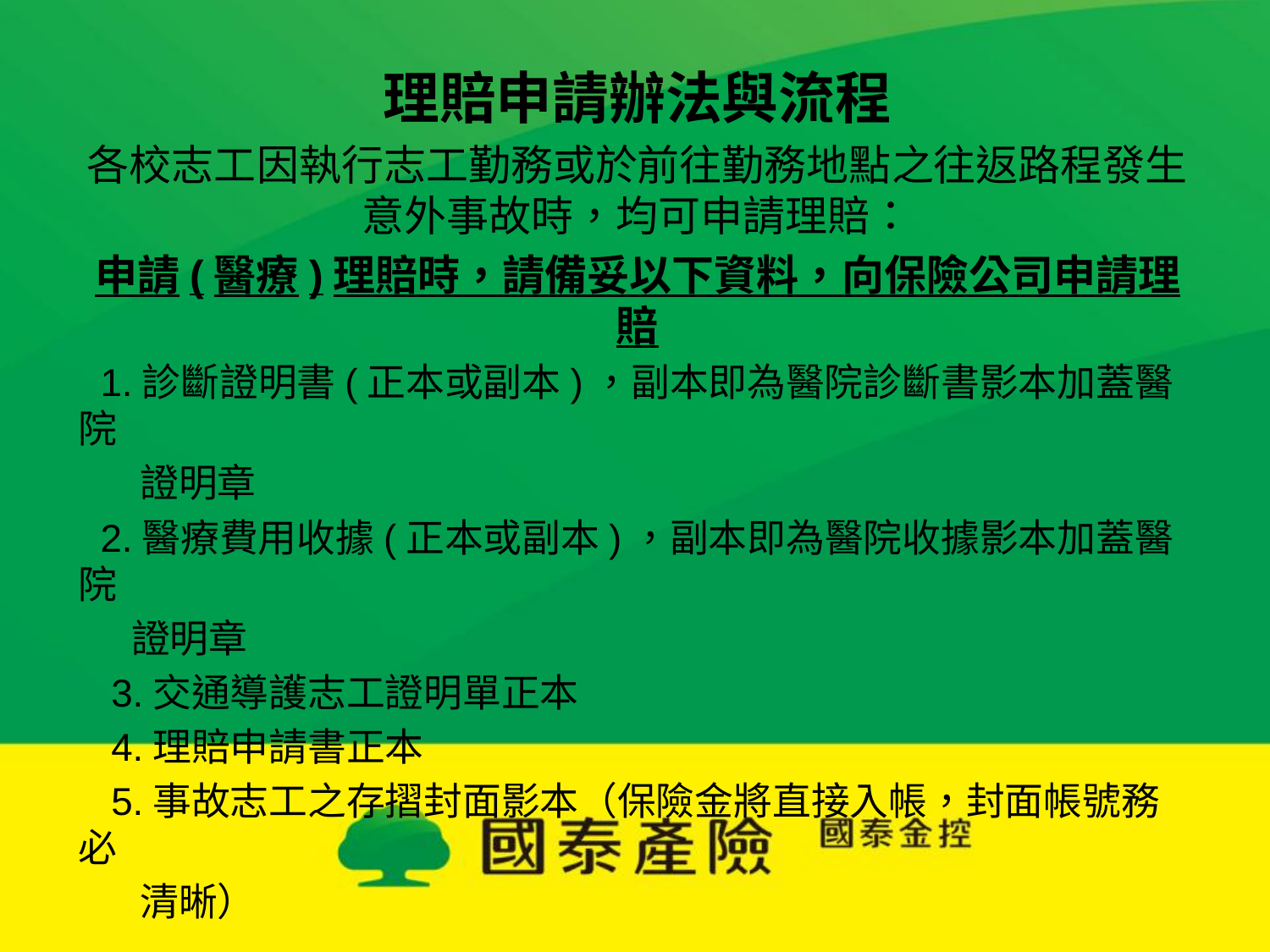

理賠申請辦法與流程
各校志工因執行志工勤務或於前往勤務地點之往返路程發生意外事故時，均可申請理賠：
申請(醫療)理賠時，請備妥以下資料，向保險公司申請理賠
  1.診斷證明書(正本或副本)，副本即為醫院診斷書影本加蓋醫院
      證明章
  2.醫療費用收據(正本或副本)，副本即為醫院收據影本加蓋醫院
     證明章
   3.交通導護志工證明單正本
   4.理賠申請書正本
   5.事故志工之存摺封面影本（保險金將直接入帳，封面帳號務必
      清晰）